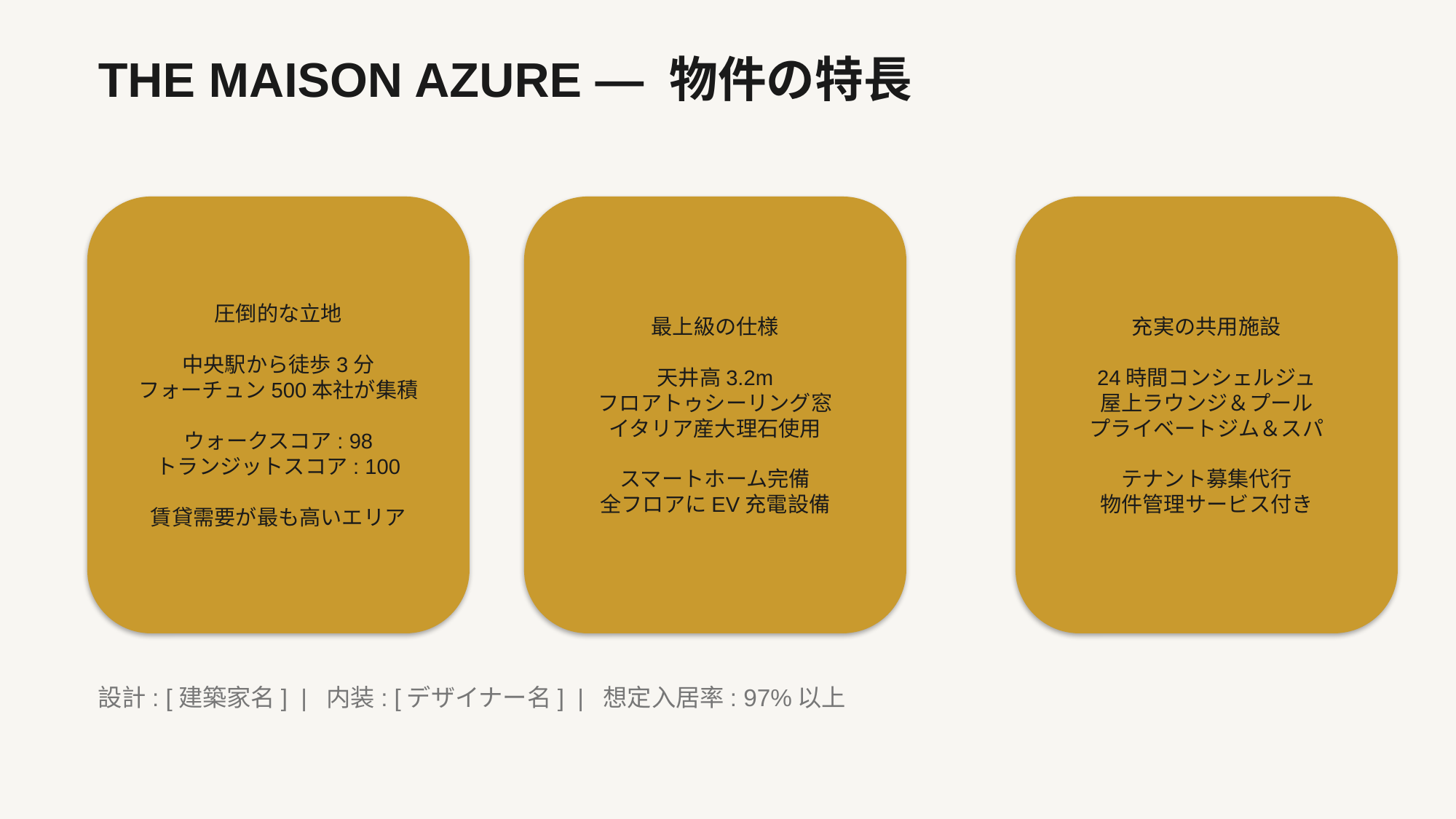

THE MAISON AZURE — 物件の特長
圧倒的な立地
中央駅から徒歩3分
フォーチュン500本社が集積
ウォークスコア: 98
トランジットスコア: 100
賃貸需要が最も高いエリア
最上級の仕様
天井高3.2m
フロアトゥシーリング窓
イタリア産大理石使用
スマートホーム完備
全フロアにEV充電設備
充実の共用施設
24時間コンシェルジュ
屋上ラウンジ＆プール
プライベートジム＆スパ
テナント募集代行
物件管理サービス付き
設計: [建築家名]  |  内装: [デザイナー名]  |  想定入居率: 97%以上